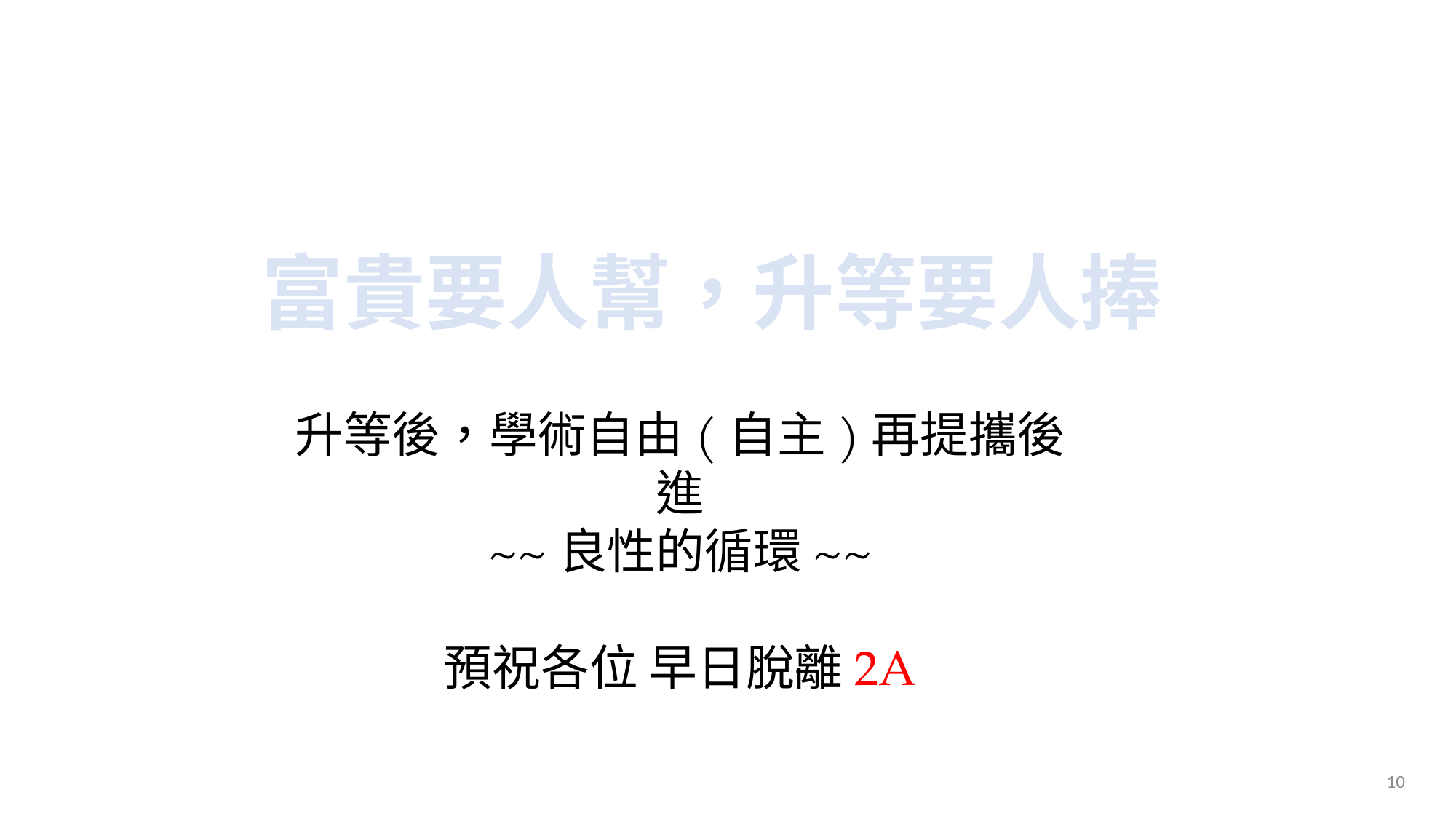

富貴要人幫，升等要人捧
升等後，學術自由(自主)再提攜後進
~~良性的循環~~

預祝各位 早日脫離2A
10